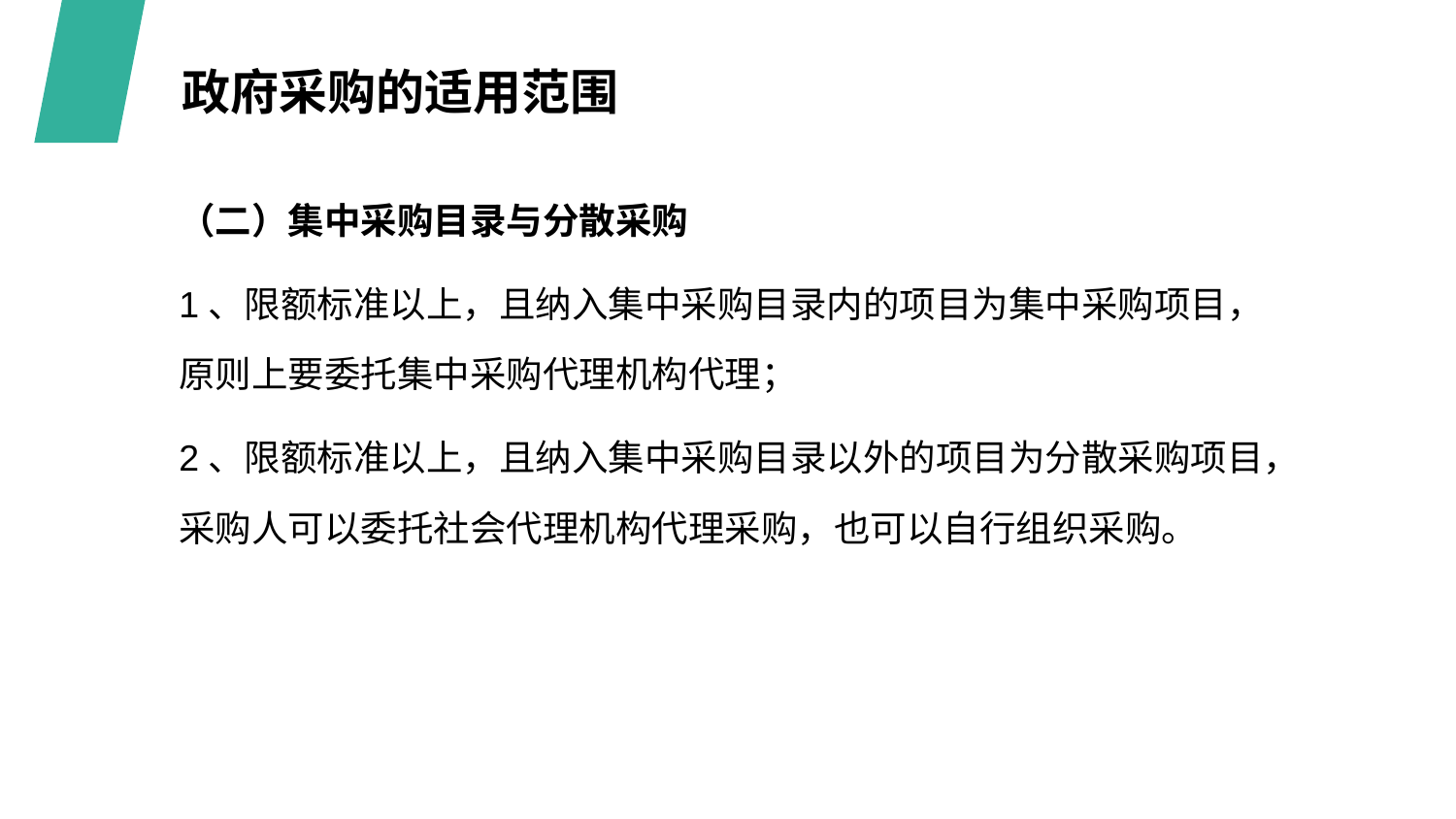

政府采购的适用范围
（二）集中采购目录与分散采购
1、限额标准以上，且纳入集中采购目录内的项目为集中采购项目，原则上要委托集中采购代理机构代理；
2、限额标准以上，且纳入集中采购目录以外的项目为分散采购项目，采购人可以委托社会代理机构代理采购，也可以自行组织采购。